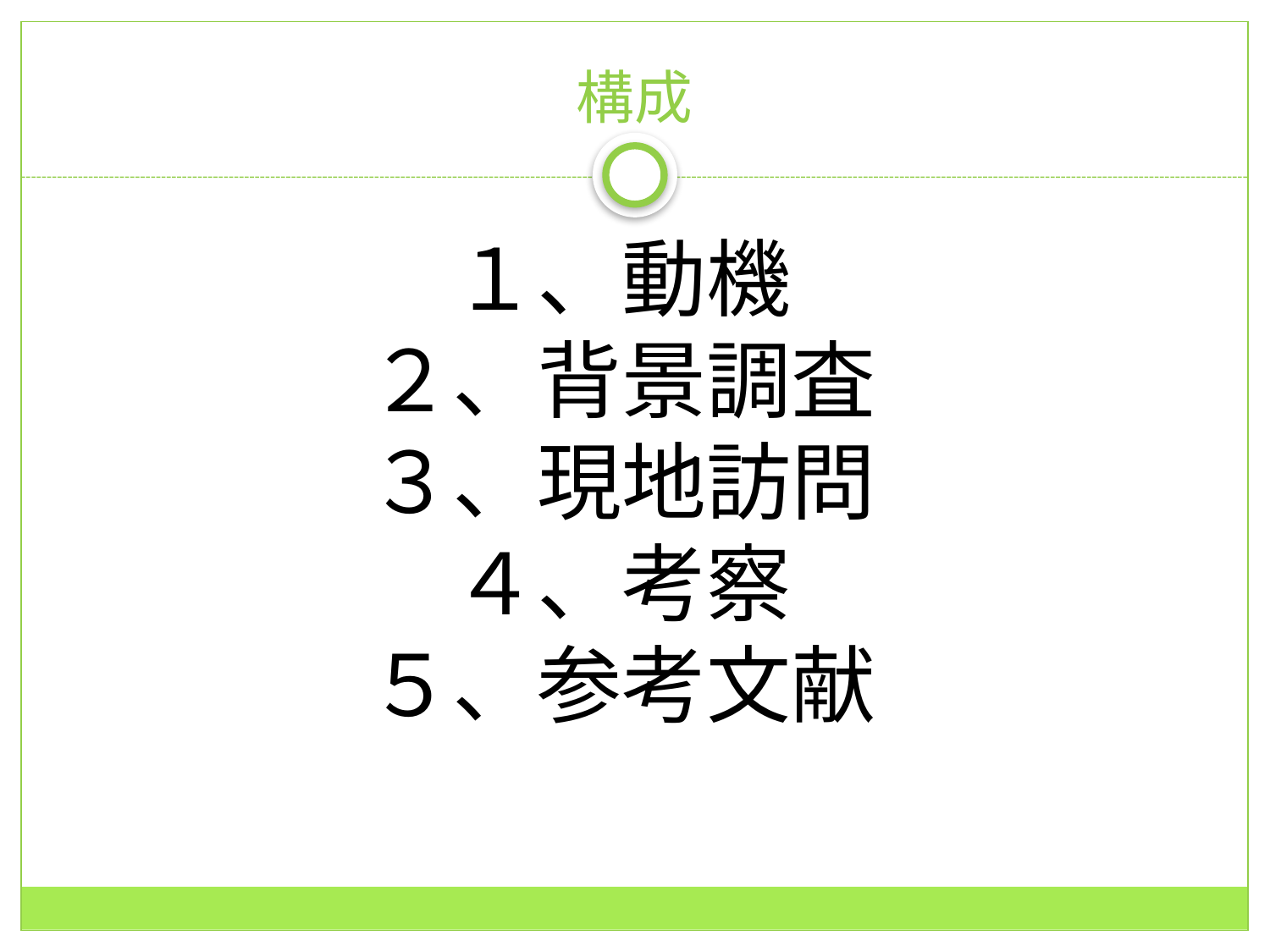

# 構成
１、動機
２、背景調査
３、現地訪問
４、考察
５、参考文献